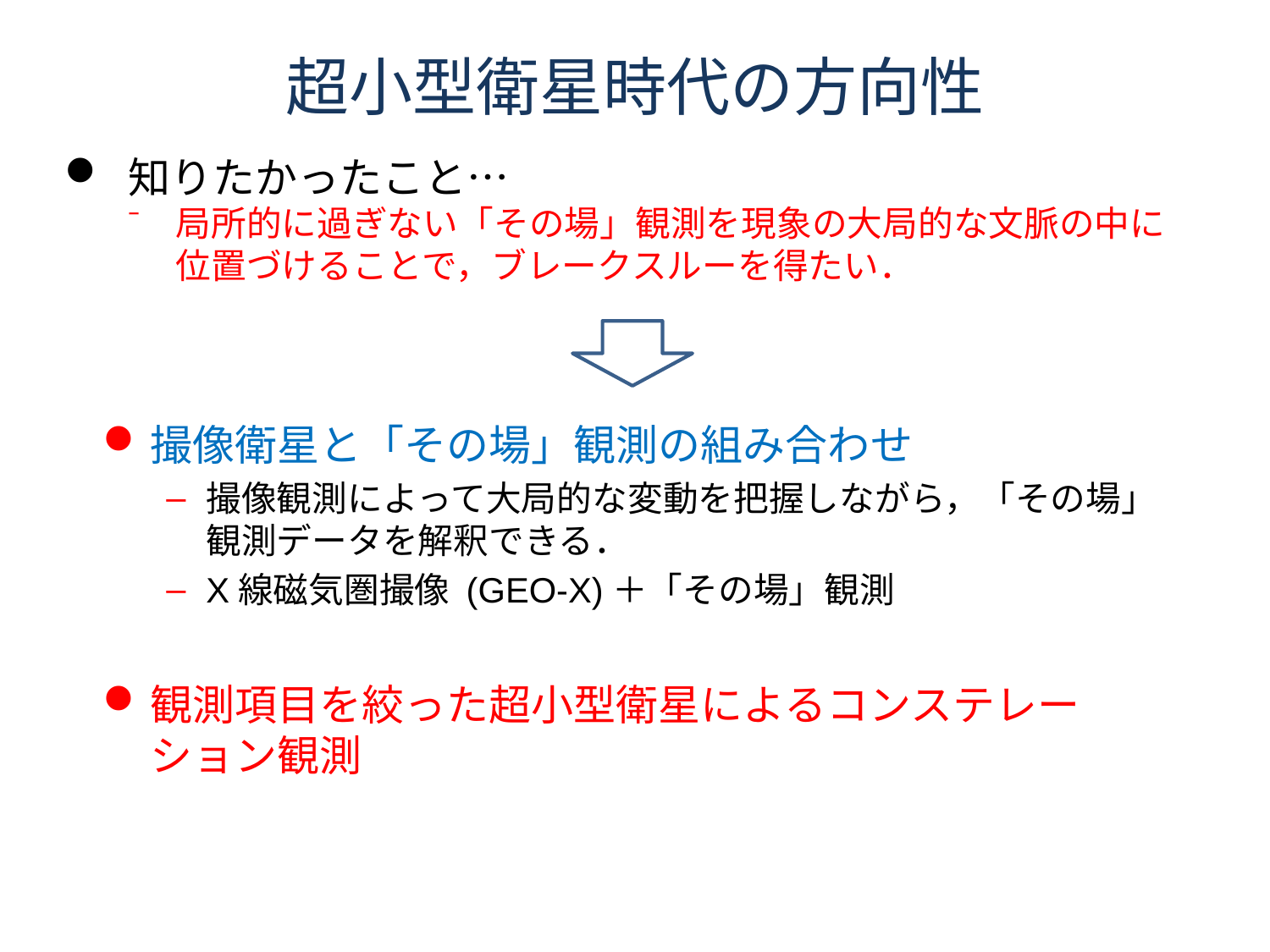

# 超小型衛星時代の方向性
知りたかったこと…
局所的に過ぎない「その場」観測を現象の大局的な文脈の中に位置づけることで，ブレークスルーを得たい．

撮像衛星と「その場」観測の組み合わせ
撮像観測によって大局的な変動を把握しながら，「その場」観測データを解釈できる．
X線磁気圏撮像 (GEO-X)＋「その場」観測

観測項目を絞った超小型衛星によるコンステレーション観測